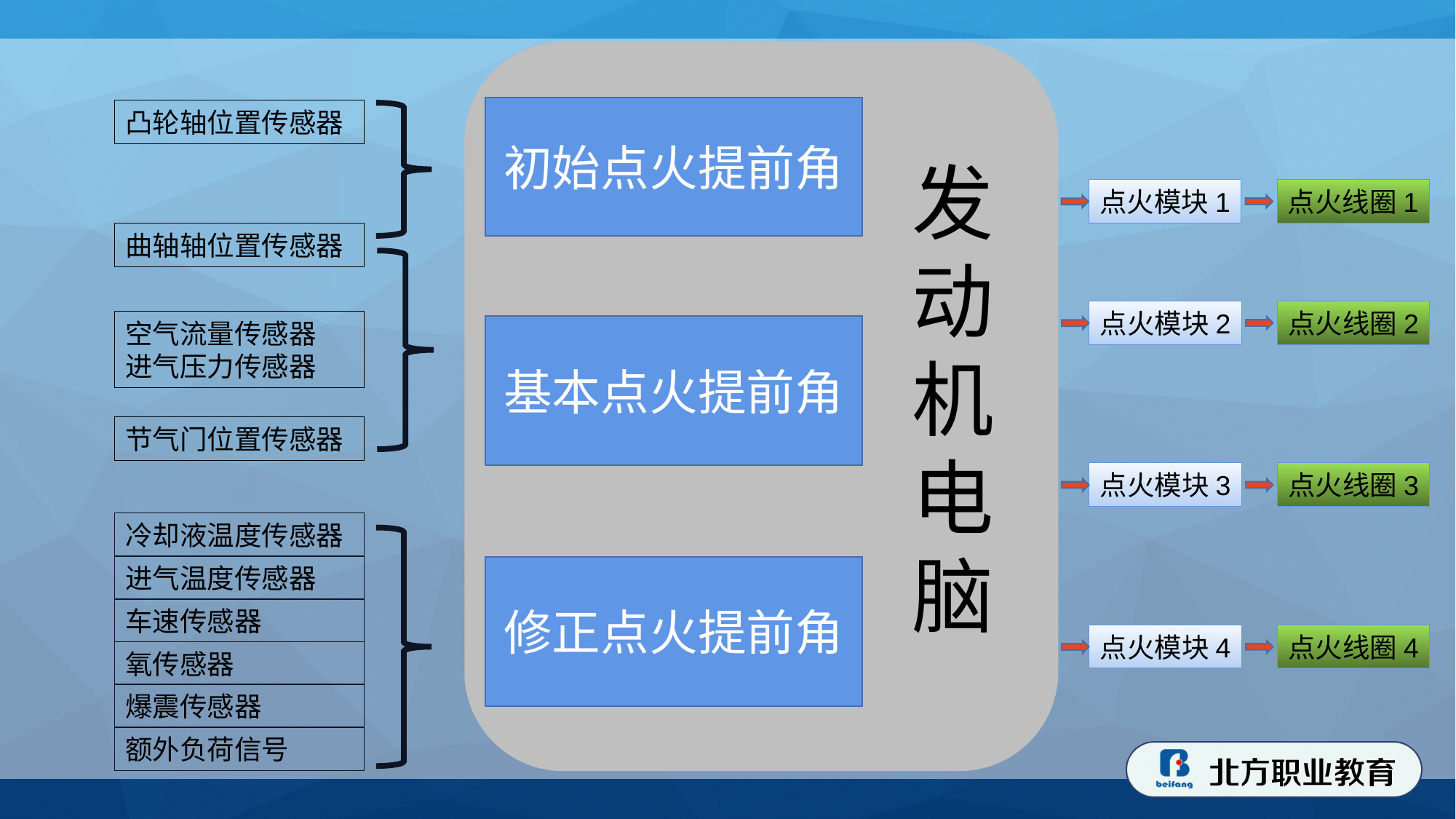

发动机电
脑
初始点火提前角
凸轮轴位置传感器

点火模块1
点火线圈1

曲轴轴位置传感器

点火模块2
点火线圈2

空气流量传感器
进气压力传感器
基本点火提前角
节气门位置传感器
点火模块3
点火线圈3

冷却液温度传感器

进气温度传感器
修正点火提前角
车速传感器
点火模块4
点火线圈4

氧传感器
爆震传感器
额外负荷信号